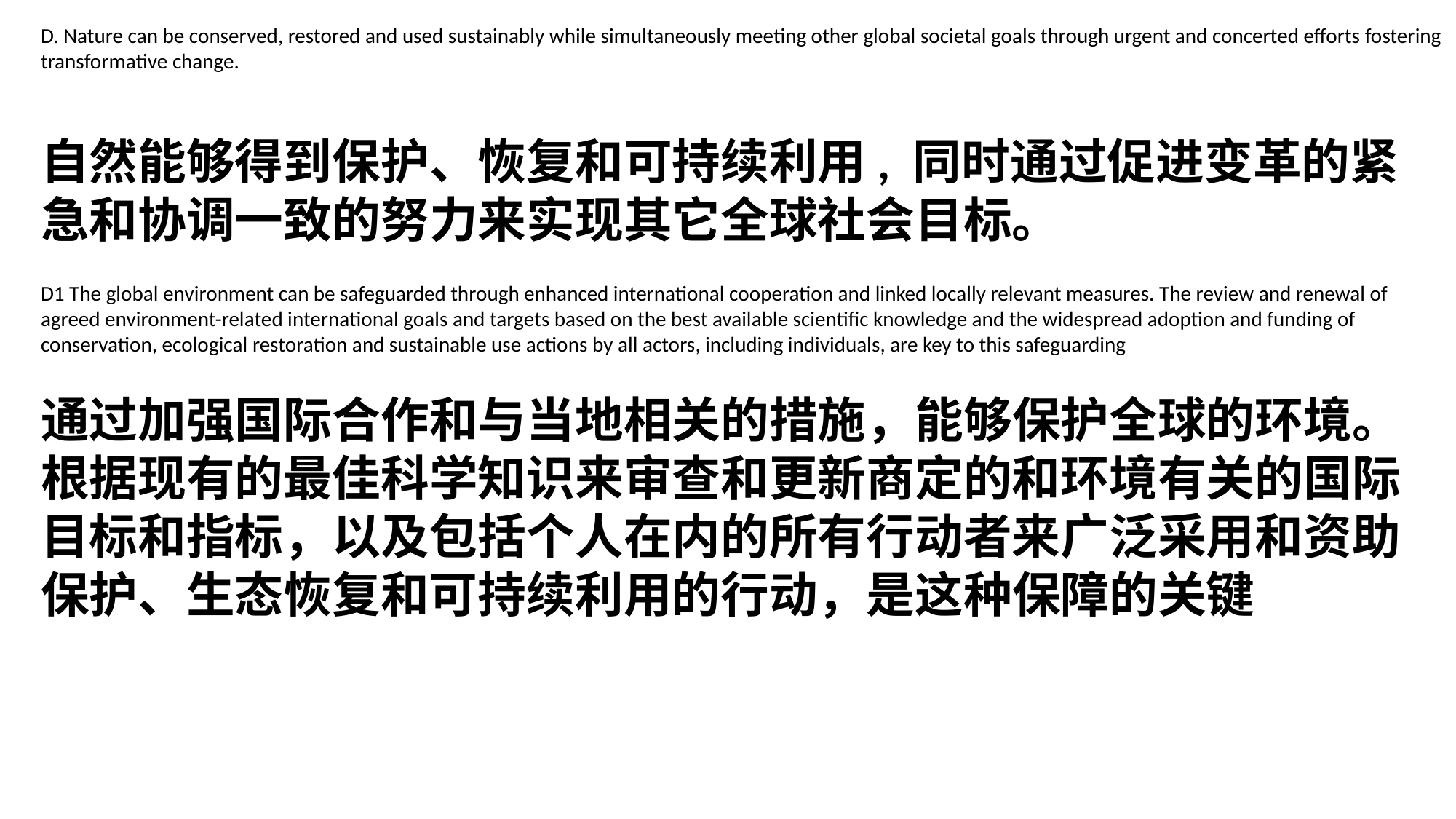

D. Nature can be conserved, restored and used sustainably while simultaneously meeting other global societal goals through urgent and concerted efforts fostering transformative change.

自然能够得到保护、恢复和可持续利用, 同时通过促进变革的紧急和协调一致的努力来实现其它全球社会目标。

D1 The global environment can be safeguarded through enhanced international cooperation and linked locally relevant measures. The review and renewal of agreed environment-related international goals and targets based on the best available scientific knowledge and the widespread adoption and funding of conservation, ecological restoration and sustainable use actions by all actors, including individuals, are key to this safeguarding

通过加强国际合作和与当地相关的措施，能够保护全球的环境。根据现有的最佳科学知识来审查和更新商定的和环境有关的国际目标和指标，以及包括个人在内的所有行动者来广泛采用和资助保护、生态恢复和可持续利用的行动，是这种保障的关键